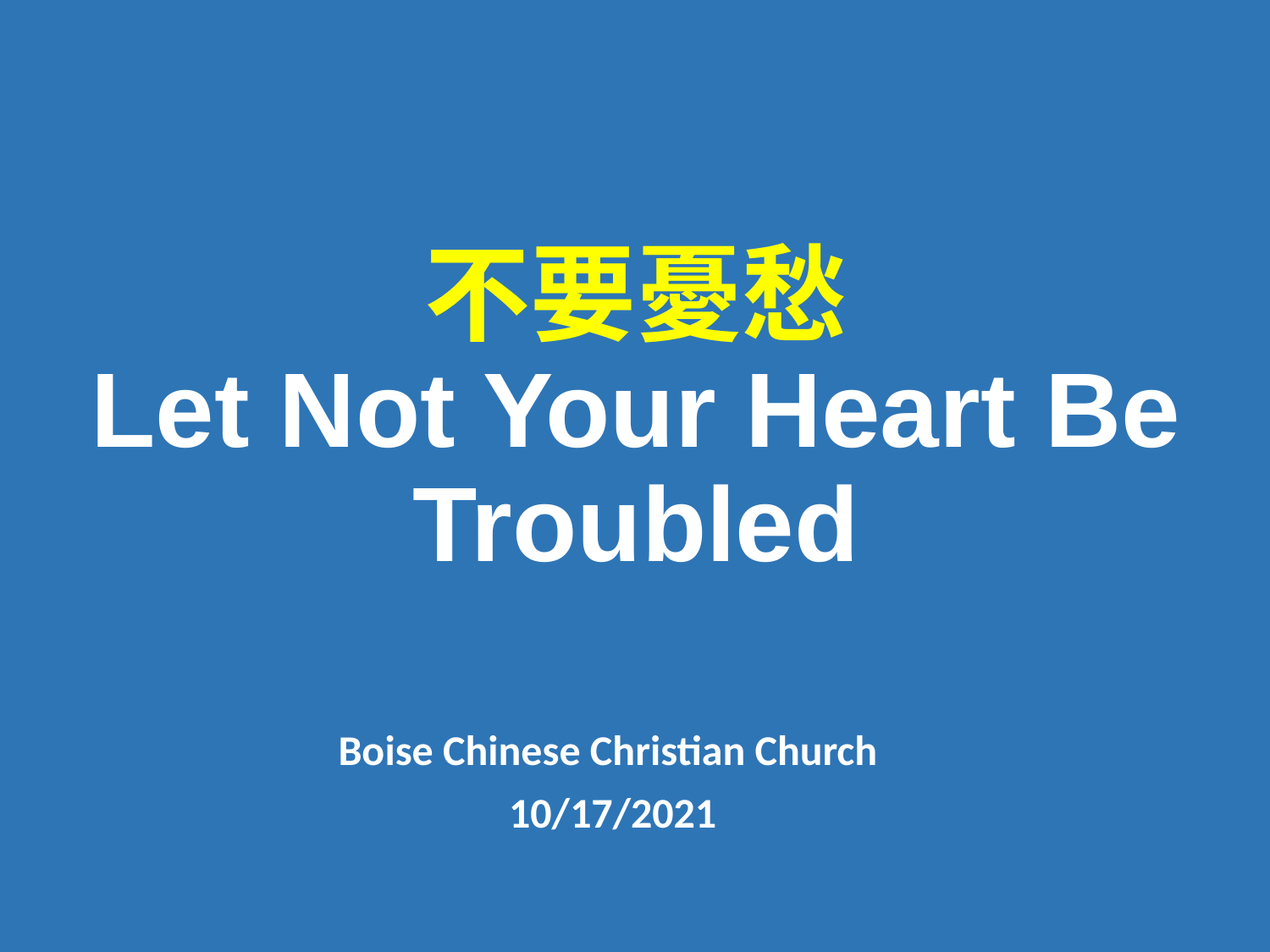

# 不要憂愁 Let Not Your Heart Be Troubled
Boise Chinese Christian Church
10/17/2021